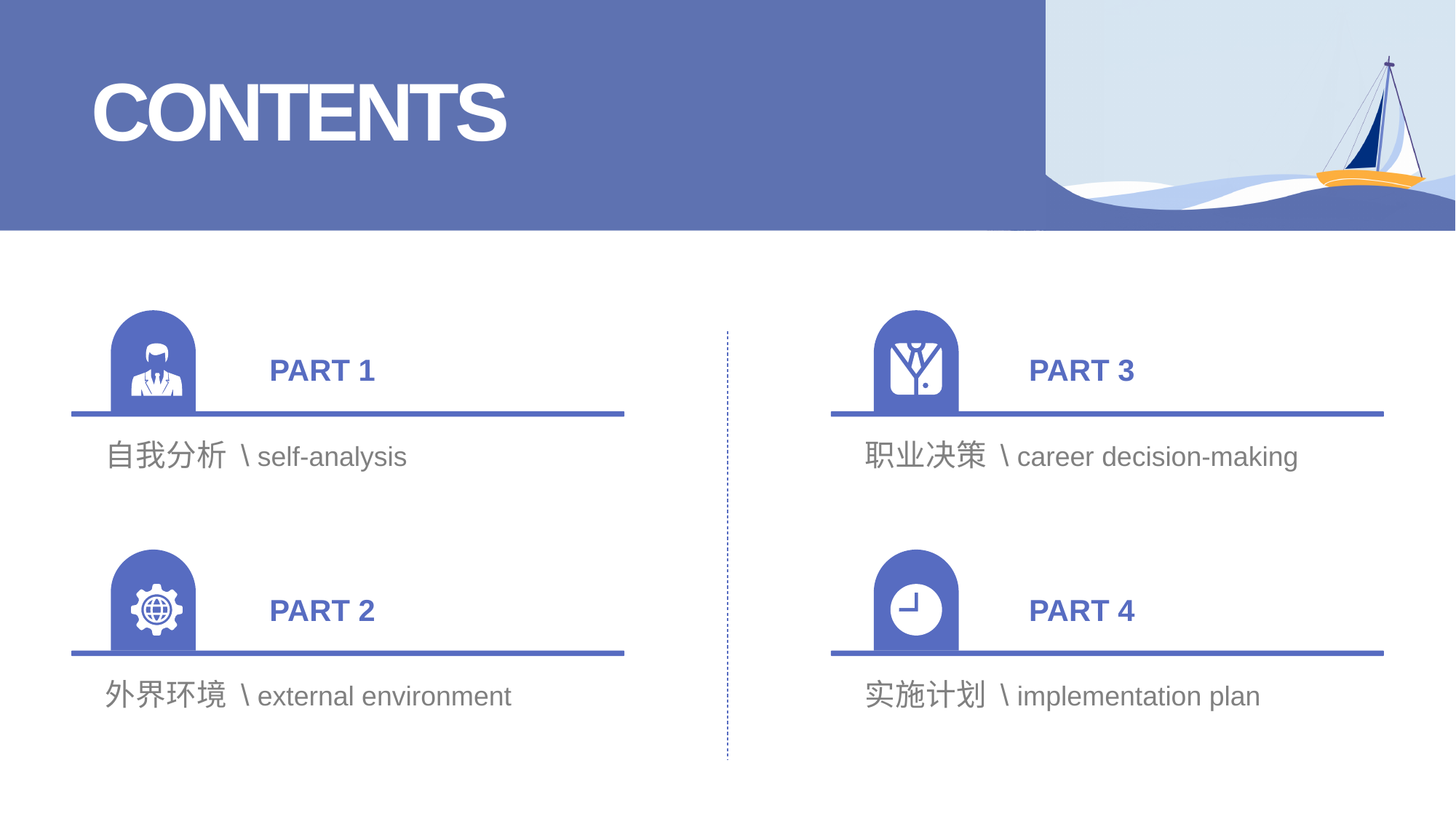

CONTENTS

PART 1
PART 3

自我分析 \ self-analysis
职业决策 \ career decision-making

PART 2
PART 4

外界环境 \ external environment
实施计划 \ implementation plan